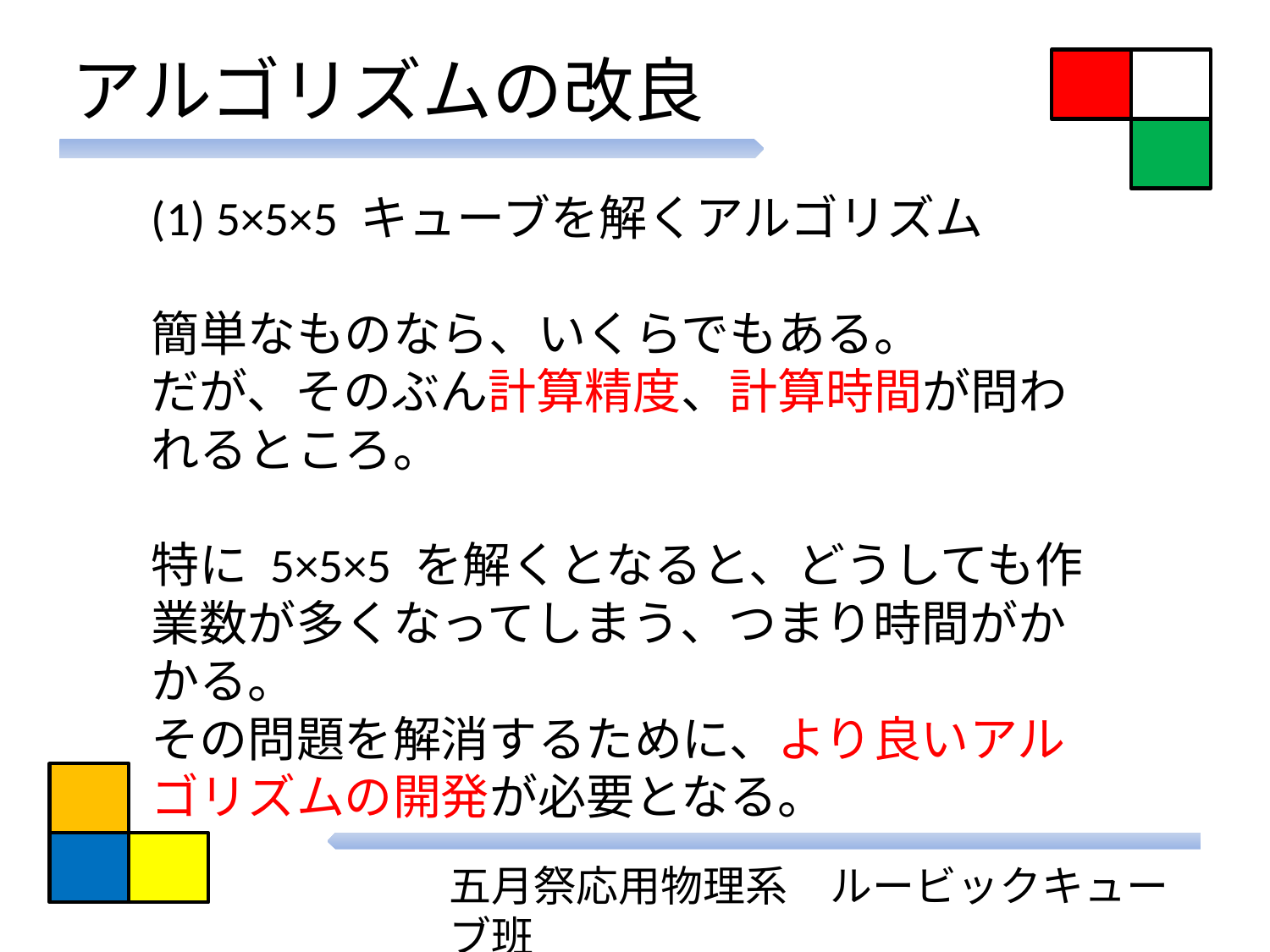

アルゴリズムの改良

# (1) 5×5×5 キューブを解くアルゴリズム 簡単なものなら、いくらでもある。 だが、そのぶん計算精度、計算時間が問われるところ。 特に 5×5×5 を解くとなると、どうしても作業数が多くなってしまう、つまり時間がかかる。 その問題を解消するために、より良いアルゴリズムの開発が必要となる。

五月祭応用物理系　ルービックキューブ班